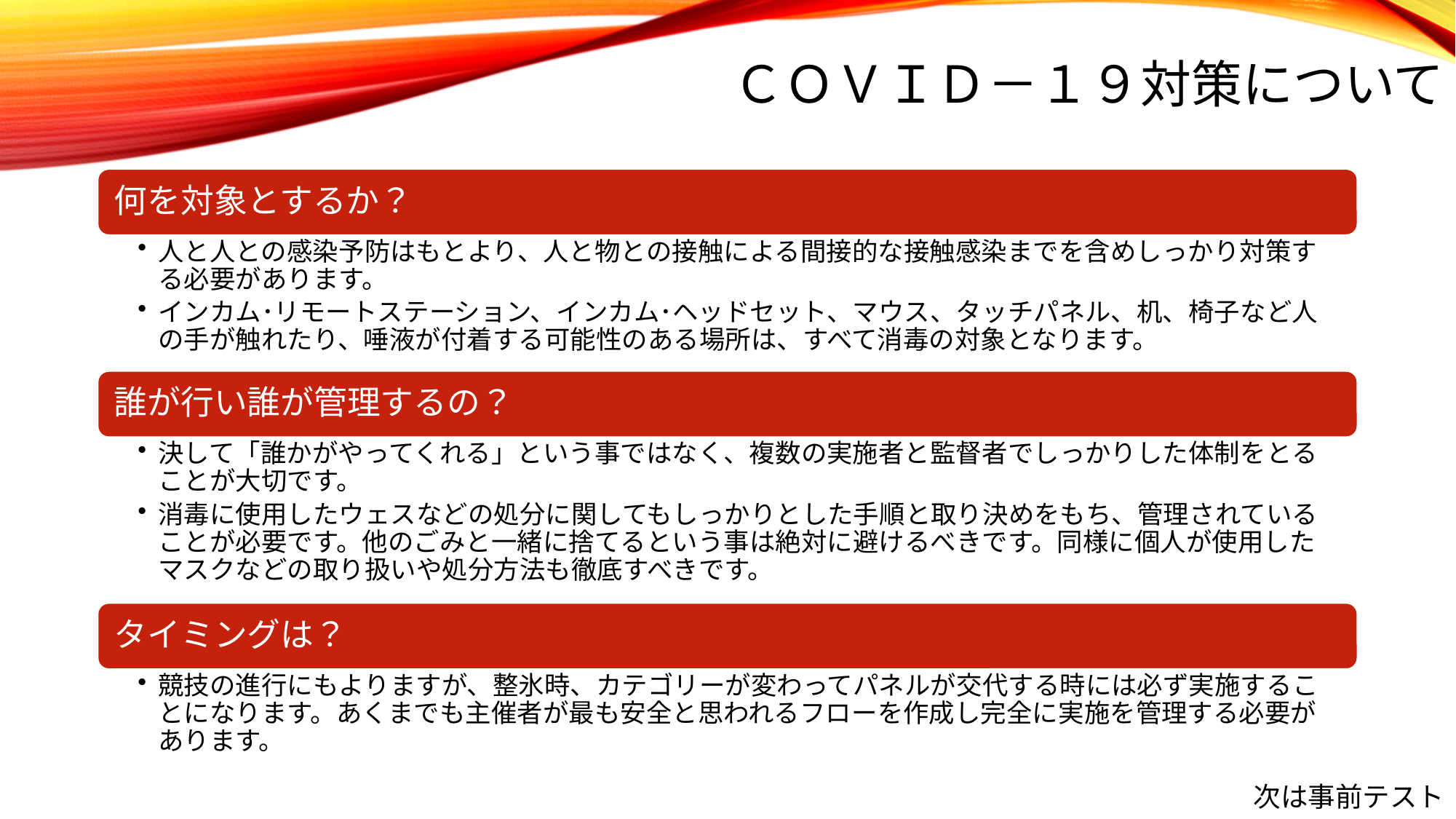

# ＣＯＶＩＤ－１９対策について
何を対象とするか？
人と人との感染予防はもとより、人と物との接触による間接的な接触感染までを含めしっかり対策する必要があります。
インカム･リモートステーション、インカム･ヘッドセット、マウス、タッチパネル、机、椅子など人の手が触れたり、唾液が付着する可能性のある場所は、すべて消毒の対象となります。
誰が行い誰が管理するの？
決して「誰かがやってくれる」という事ではなく、複数の実施者と監督者でしっかりした体制をとることが大切です。
消毒に使用したウェスなどの処分に関してもしっかりとした手順と取り決めをもち、管理されていることが必要です。他のごみと一緒に捨てるという事は絶対に避けるべきです。同様に個人が使用したマスクなどの取り扱いや処分方法も徹底すべきです。
タイミングは？
競技の進行にもよりますが、整氷時、カテゴリーが変わってパネルが交代する時には必ず実施することになります。あくまでも主催者が最も安全と思われるフローを作成し完全に実施を管理する必要があります。
次は事前テスト